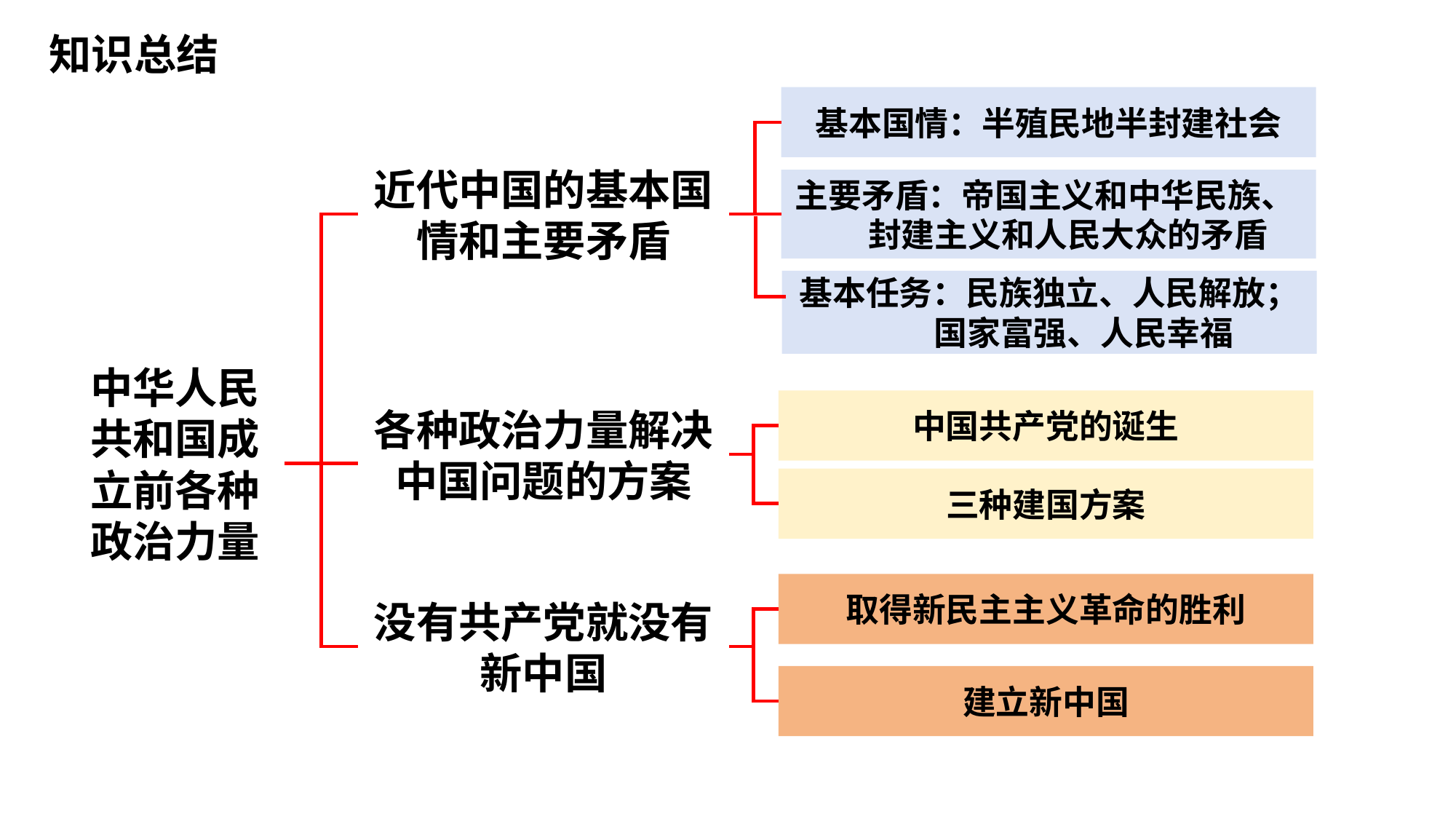

知识总结
基本国情：半殖民地半封建社会
近代中国的基本国情和主要矛盾
主要矛盾：帝国主义和中华民族、
    封建主义和人民大众的矛盾
基本任务：民族独立、人民解放；
        国家富强、人民幸福
中华人民共和国成立前各种政治力量
各种政治力量解决中国问题的方案
中国共产党的诞生
三种建国方案
取得新民主主义革命的胜利
没有共产党就没有新中国
建立新中国